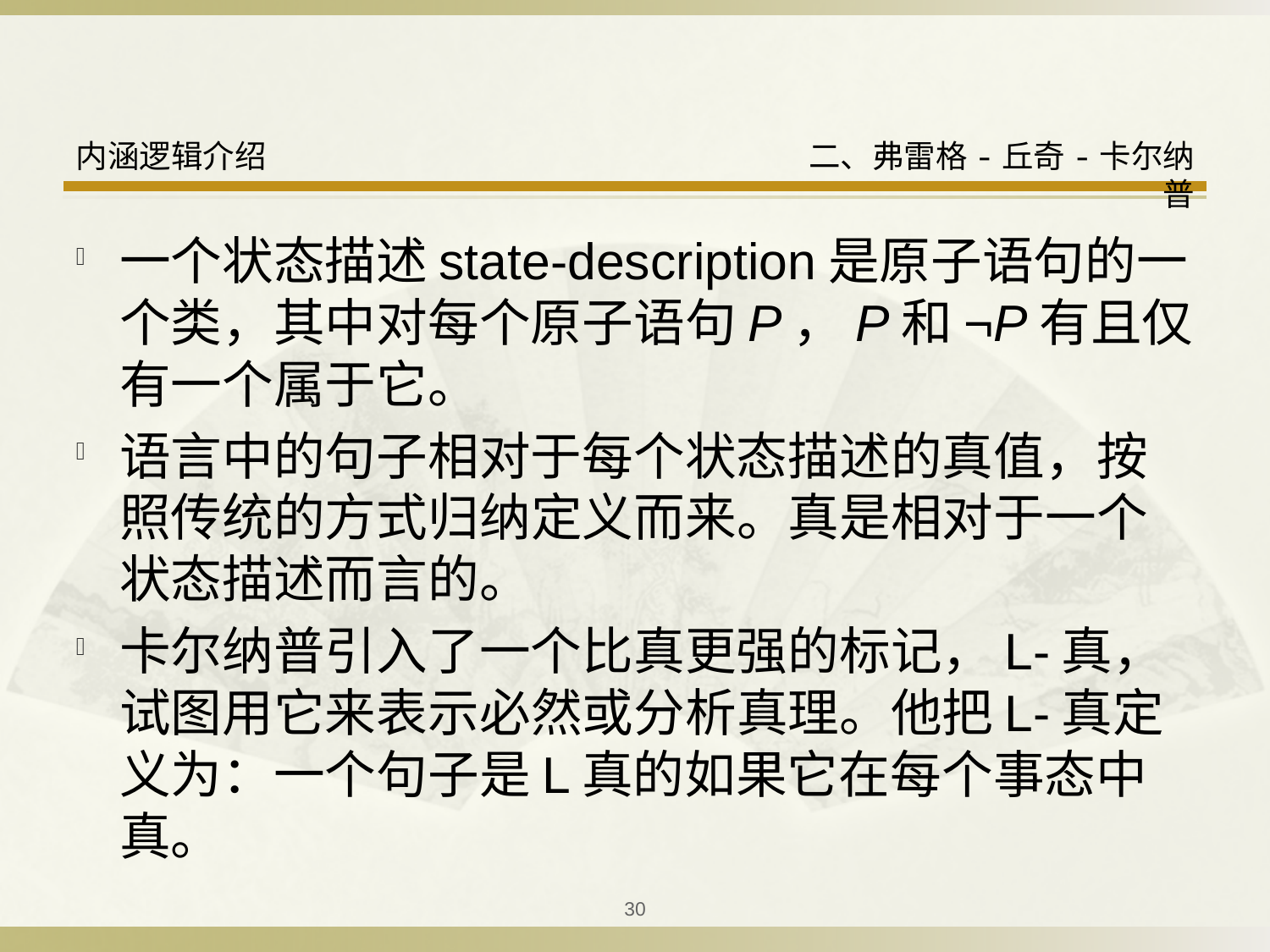

一个状态描述state-description是原子语句的一个类，其中对每个原子语句P，P和¬P有且仅有一个属于它。
语言中的句子相对于每个状态描述的真值，按照传统的方式归纳定义而来。真是相对于一个状态描述而言的。
卡尔纳普引入了一个比真更强的标记，L-真，试图用它来表示必然或分析真理。他把L-真定义为：一个句子是L真的如果它在每个事态中真。

30